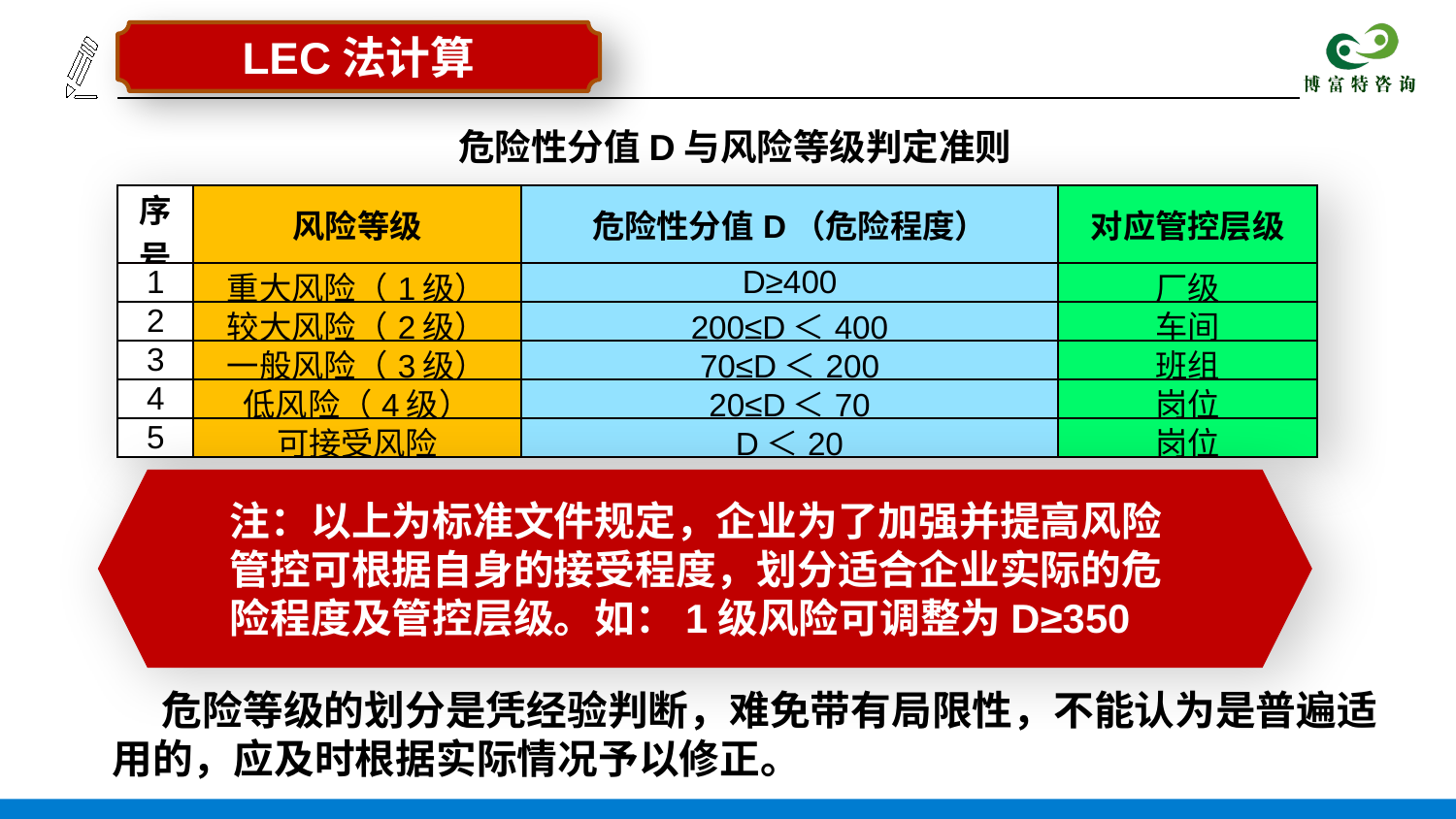

LEC法计算

危险性分值D与风险等级判定准则
| 序号 | 风险等级 | 危险性分值D（危险程度） | 对应管控层级 |
| --- | --- | --- | --- |
| 1 | 重大风险（1级） | D≥400 | 厂级 |
| 2 | 较大风险（2级） | 200≤D＜400 | 车间 |
| 3 | 一般风险（3级） | 70≤D＜200 | 班组 |
| 4 | 低风险（4级） | 20≤D＜70 | 岗位 |
| 5 | 可接受风险 | D＜20 | 岗位 |
注：以上为标准文件规定，企业为了加强并提高风险管控可根据自身的接受程度，划分适合企业实际的危险程度及管控层级。如：1级风险可调整为D≥350
     危险等级的划分是凭经验判断，难免带有局限性，不能认为是普遍适用的，应及时根据实际情况予以修正。